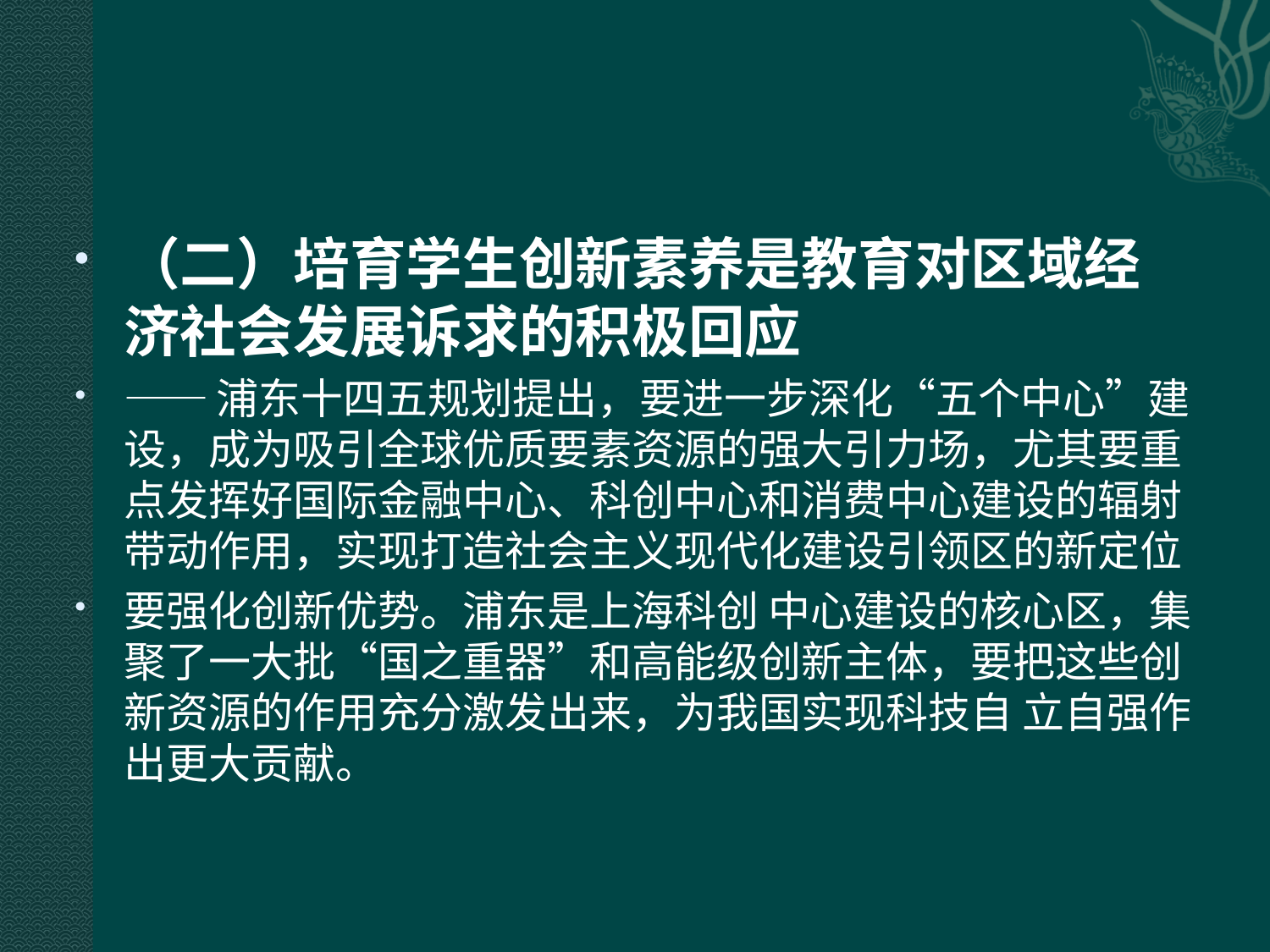

#
（二）培育学生创新素养是教育对区域经济社会发展诉求的积极回应
——浦东十四五规划提出，要进一步深化“五个中心”建设，成为吸引全球优质要素资源的强大引力场，尤其要重点发挥好国际金融中心、科创中心和消费中心建设的辐射带动作用，实现打造社会主义现代化建设引领区的新定位
要强化创新优势。浦东是上海科创 中心建设的核心区，集聚了一大批“国之重器”和高能级创新主体，要把这些创新资源的作用充分激发出来，为我国实现科技自 立自强作出更大贡献。